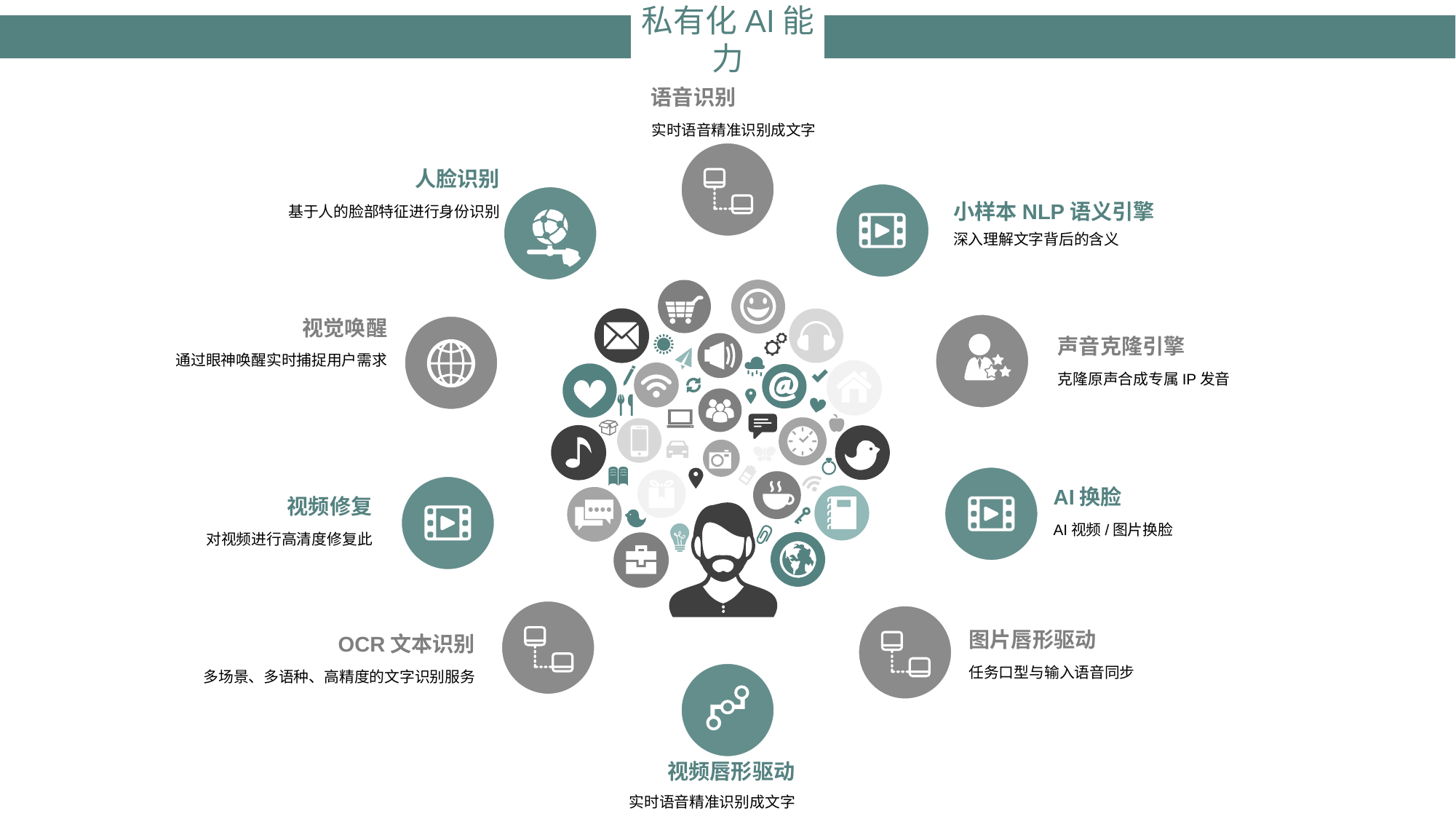

# 私有化AI能力
语音识别
实时语音精准识别成文字

人脸识别
基于人的脸部特征进行身份识别

小样本NLP语义引擎
深入理解文字背后的含义

视觉唤醒
通过眼神唤醒实时捕捉用户需求

声音克隆引擎
克隆原声合成专属IP发音

AI换脸
AI视频/图片换脸
视频修复
对视频进行高清度修复此

图片唇形驱动
任务口型与输入语音同步
OCR文本识别
多场景、多语种、高精度的文字识别服务

视频唇形驱动
实时语音精准识别成文字